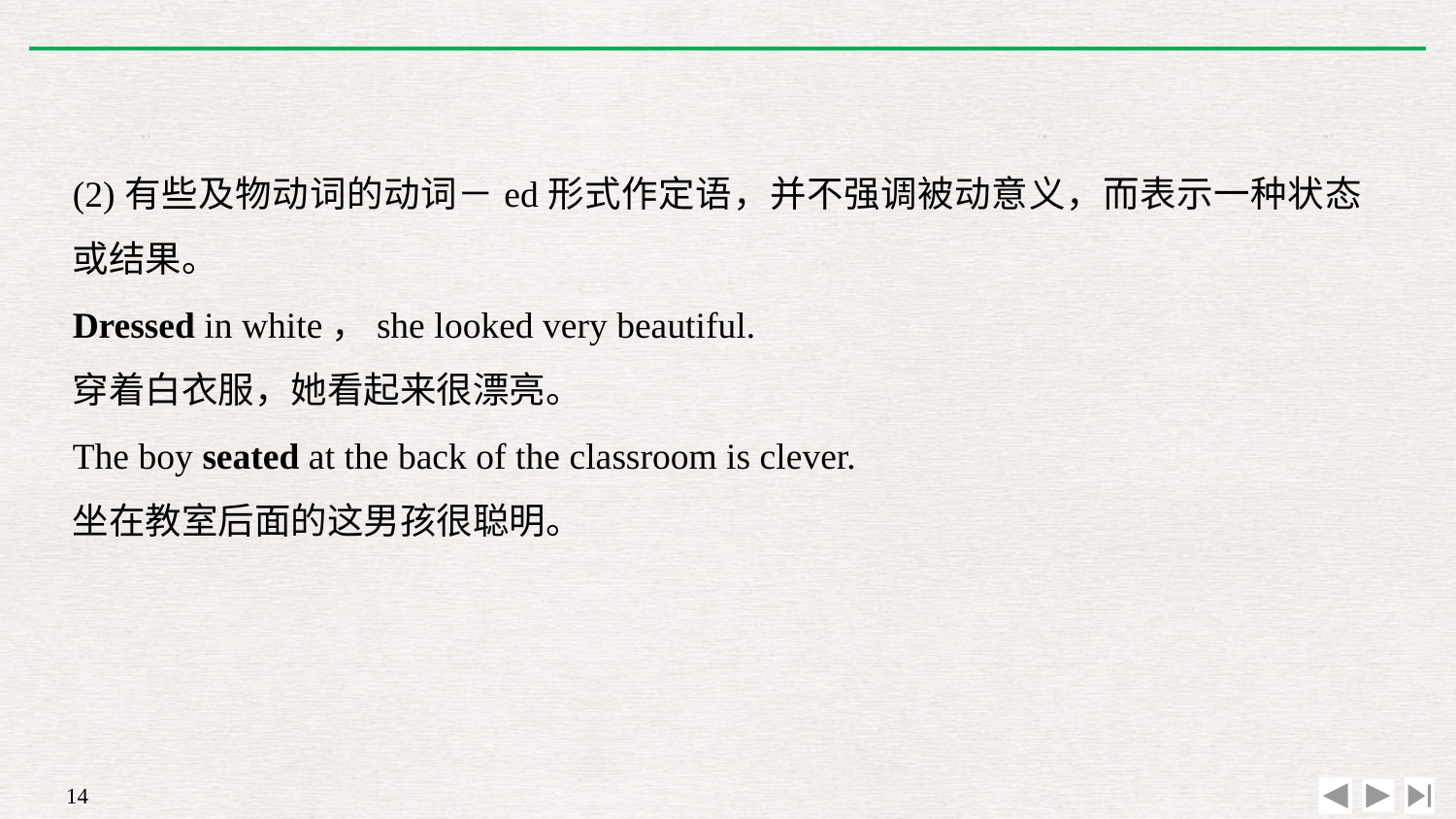

(2)有些及物动词的动词－ed形式作定语，并不强调被动意义，而表示一种状态或结果。
Dressed in white，she looked very beautiful.
穿着白衣服，她看起来很漂亮。
The boy seated at the back of the classroom is clever.
坐在教室后面的这男孩很聪明。